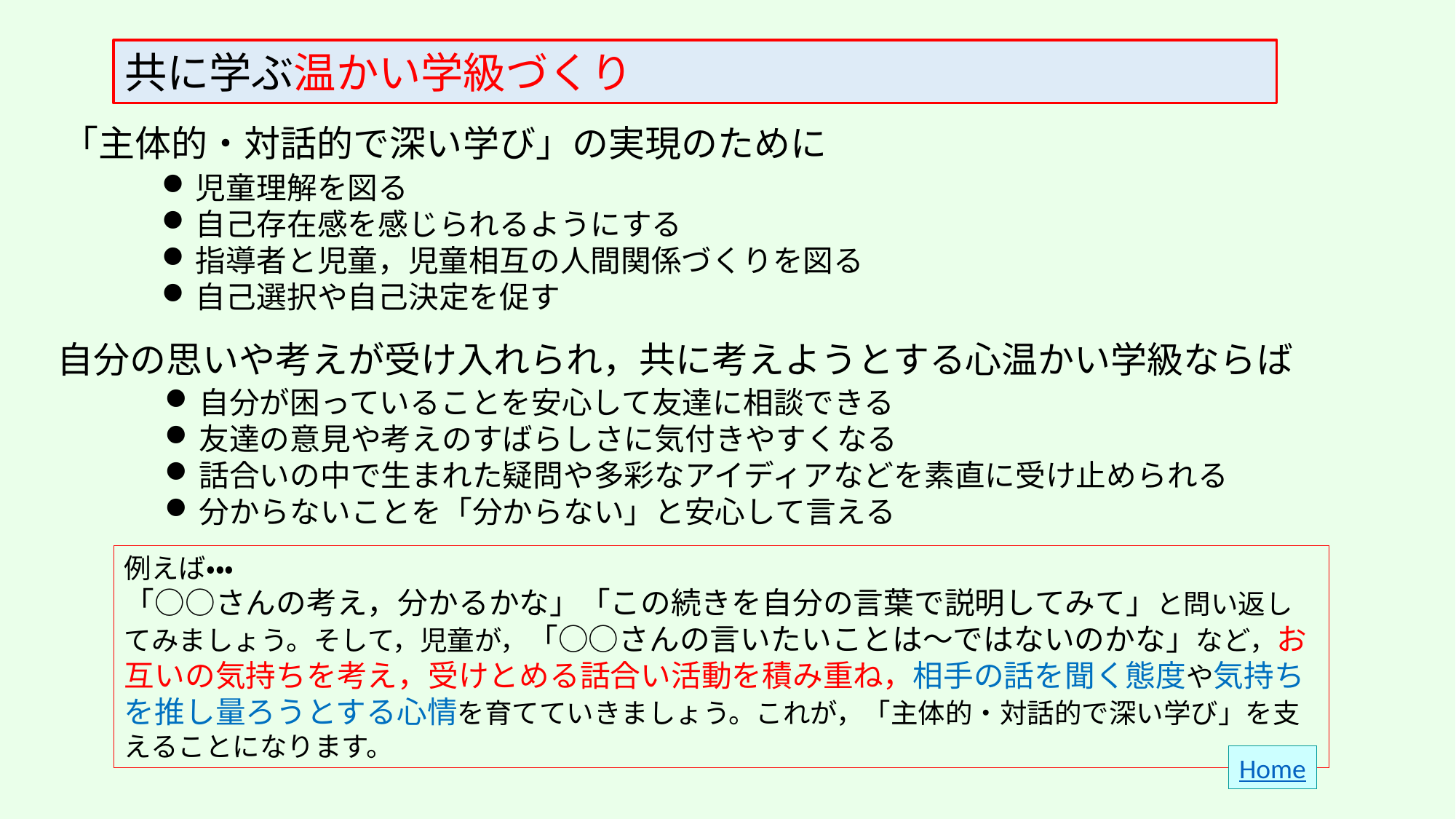

共に学ぶ温かい学級づくり
「主体的・対話的で深い学び」の実現のために
児童理解を図る
自己存在感を感じられるようにする
指導者と児童，児童相互の人間関係づくりを図る
自己選択や自己決定を促す
自分の思いや考えが受け入れられ，共に考えようとする心温かい学級ならば
自分が困っていることを安心して友達に相談できる
友達の意見や考えのすばらしさに気付きやすくなる
話合いの中で生まれた疑問や多彩なアイディアなどを素直に受け止められる
分からないことを「分からない」と安心して言える
例えば・・・
「○○さんの考え，分かるかな」「この続きを自分の言葉で説明してみて」と問い返してみましょう。そして，児童が，「○○さんの言いたいことは～ではないのかな」など，お互いの気持ちを考え，受けとめる話合い活動を積み重ね，相手の話を聞く態度や気持ちを推し量ろうとする心情を育てていきましょう。これが，「主体的・対話的で深い学び」を支えることになります。
Home